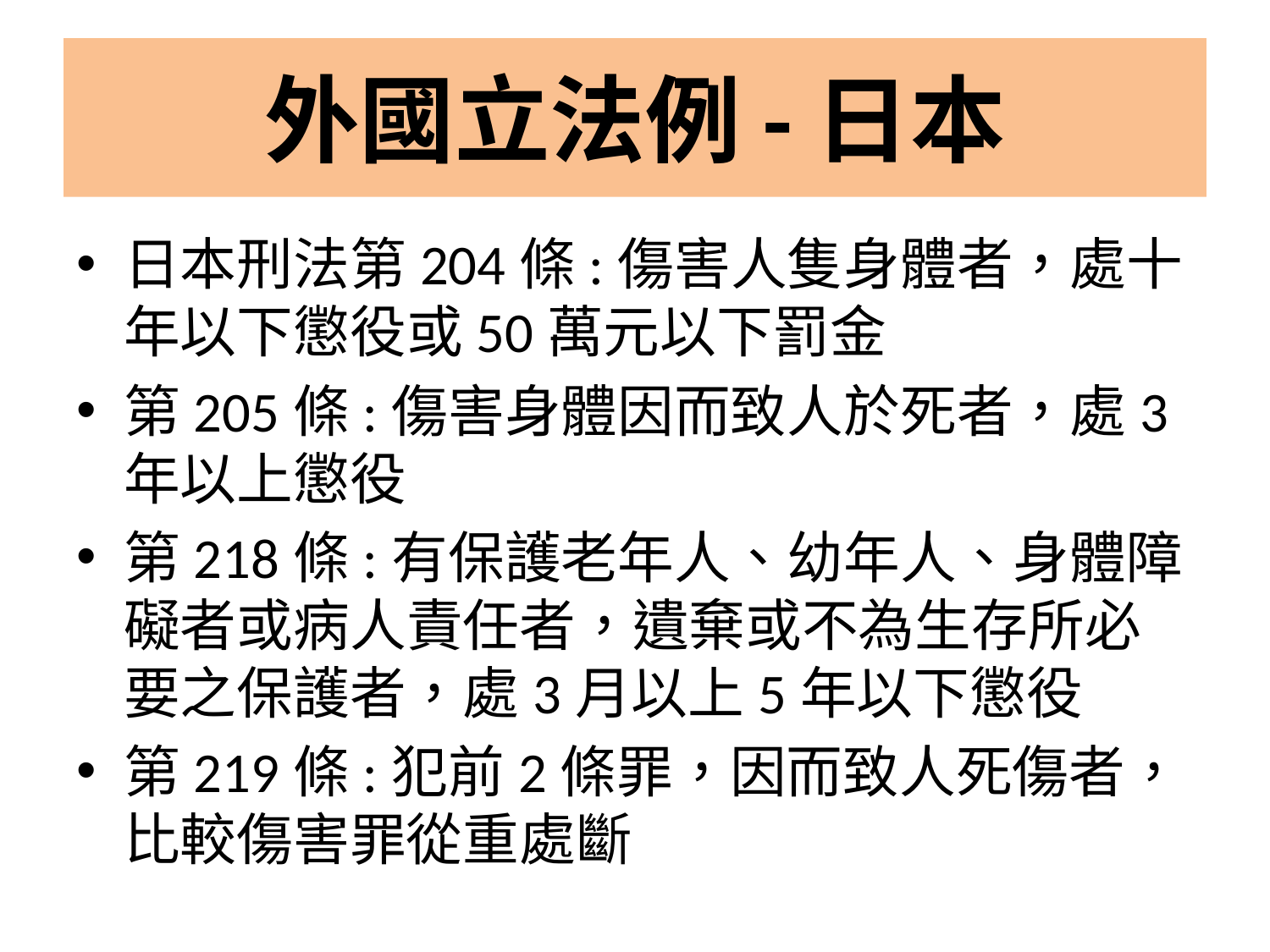

# 外國立法例-日本
日本刑法第204條:傷害人隻身體者，處十年以下懲役或50萬元以下罰金
第205條:傷害身體因而致人於死者，處3年以上懲役
第218條:有保護老年人、幼年人、身體障礙者或病人責任者，遺棄或不為生存所必要之保護者，處3月以上5年以下懲役
第219條:犯前2條罪，因而致人死傷者，比較傷害罪從重處斷